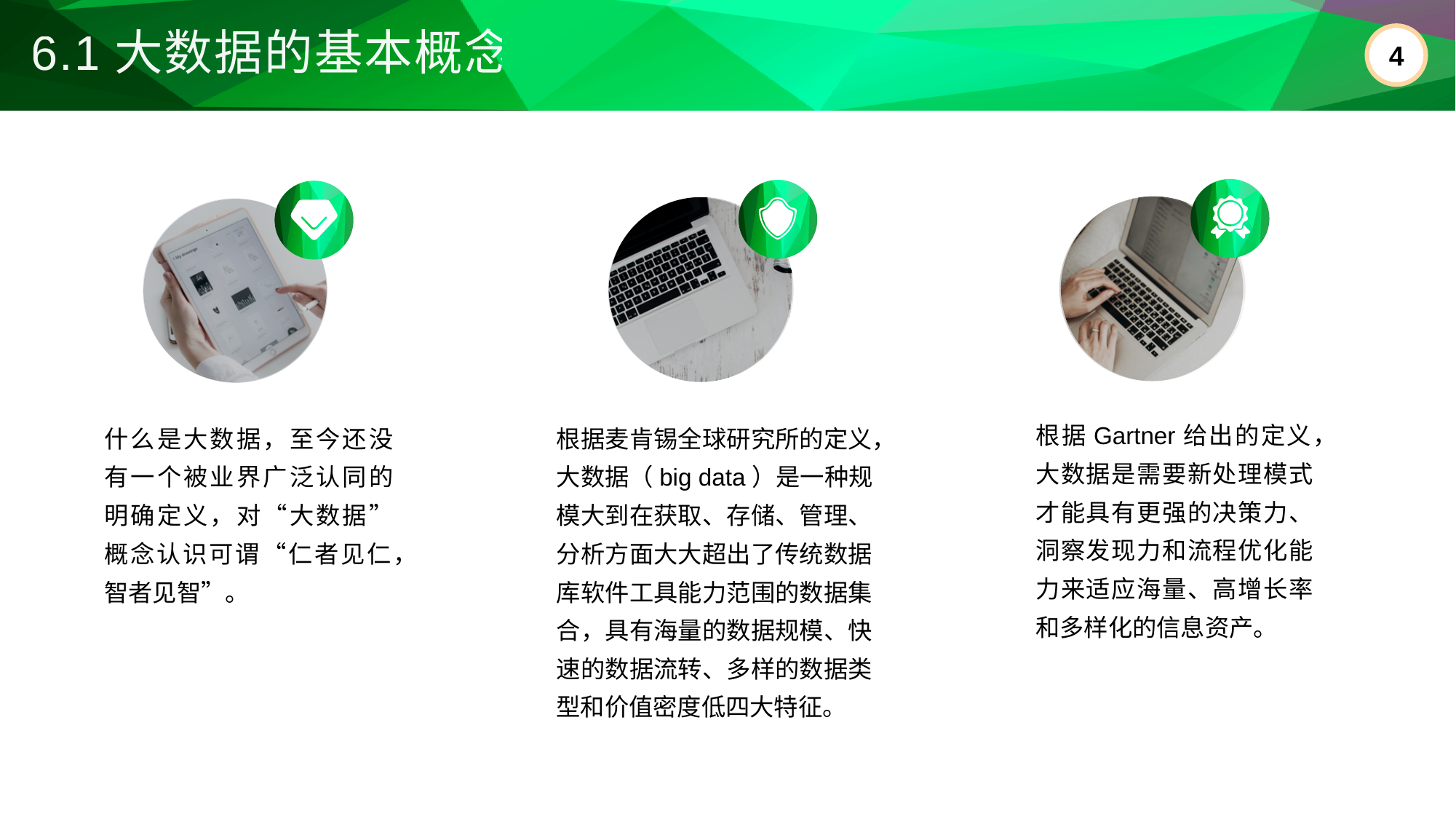

6.1大数据的基本概念

根据Gartner给出的定义，大数据是需要新处理模式才能具有更强的决策力、洞察发现力和流程优化能力来适应海量、高增长率和多样化的信息资产。
什么是大数据，至今还没有一个被业界广泛认同的明确定义，对“大数据”概念认识可谓“仁者见仁，智者见智”。
根据麦肯锡全球研究所的定义，大数据（big data）是一种规模大到在获取、存储、管理、分析方面大大超出了传统数据库软件工具能力范围的数据集合，具有海量的数据规模、快速的数据流转、多样的数据类型和价值密度低四大特征。